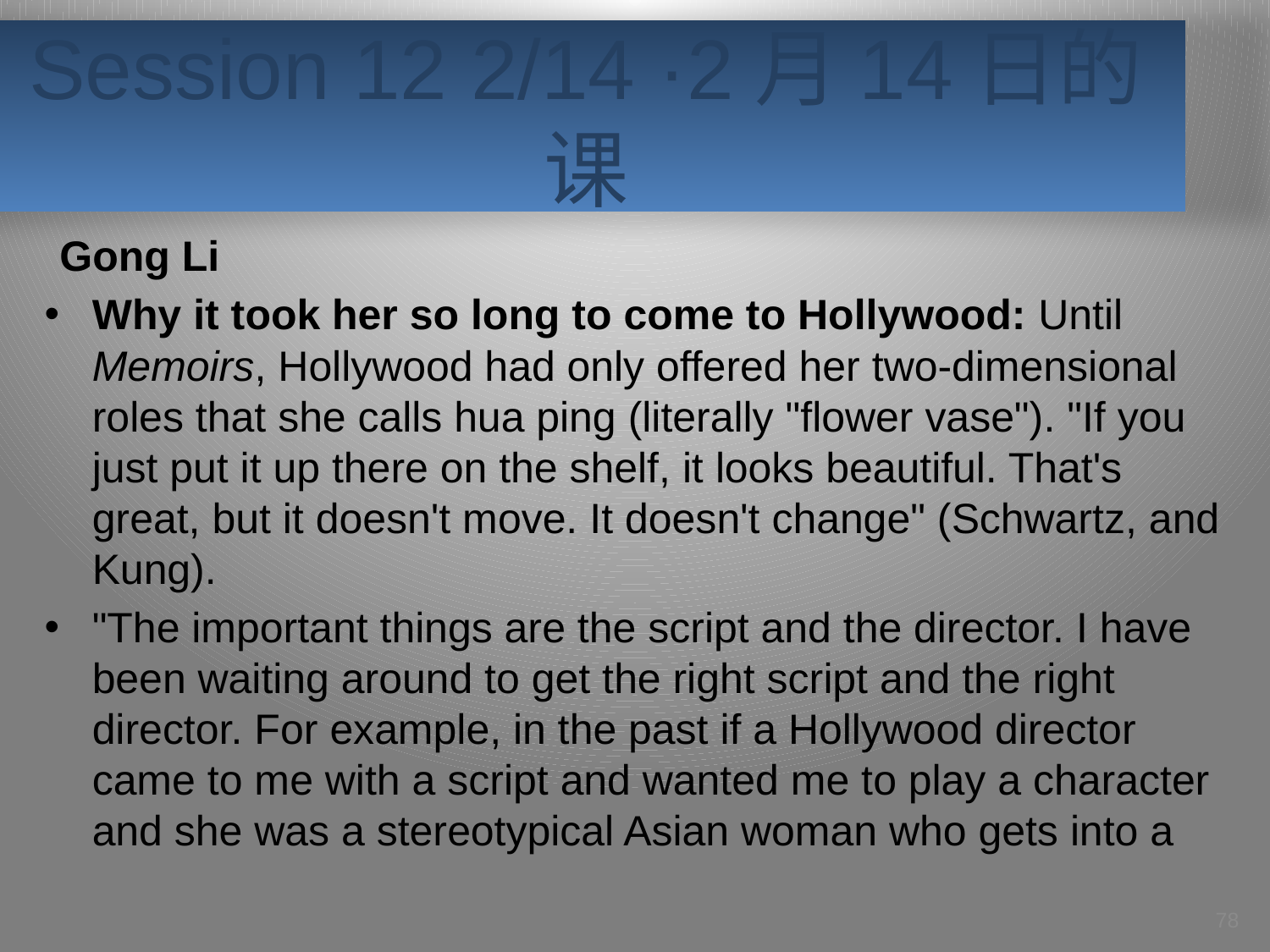

# Session 12 2/14 ·2月14日的课
Gong Li
Why it took her so long to come to Hollywood: Until Memoirs, Hollywood had only offered her two-dimensional roles that she calls hua ping (literally "flower vase"). "If you just put it up there on the shelf, it looks beautiful. That's great, but it doesn't move. It doesn't change" (Schwartz, and Kung).
"The important things are the script and the director. I have been waiting around to get the right script and the right director. For example, in the past if a Hollywood director came to me with a script and wanted me to play a character and she was a stereotypical Asian woman who gets into a
78